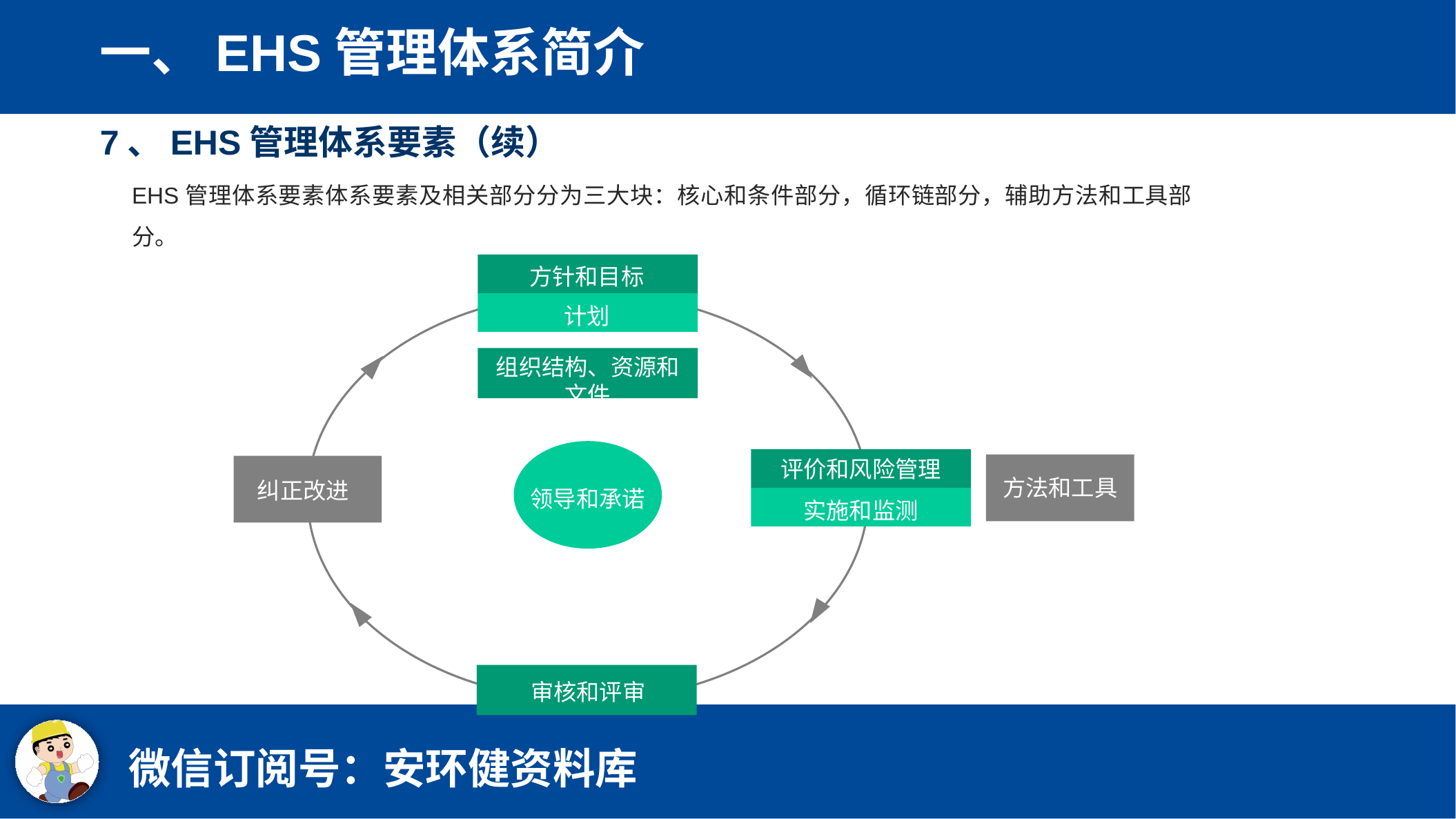

一、EHS管理体系简介
7、EHS管理体系要素（续）
EHS管理体系要素体系要素及相关部分分为三大块：核心和条件部分，循环链部分，辅助方法和工具部分。

方针和目标

计划
组织结构、资源和
文件

评价和风险管理

方法和工具
纠正改进
领导和承诺

实施和监测

审核和评审